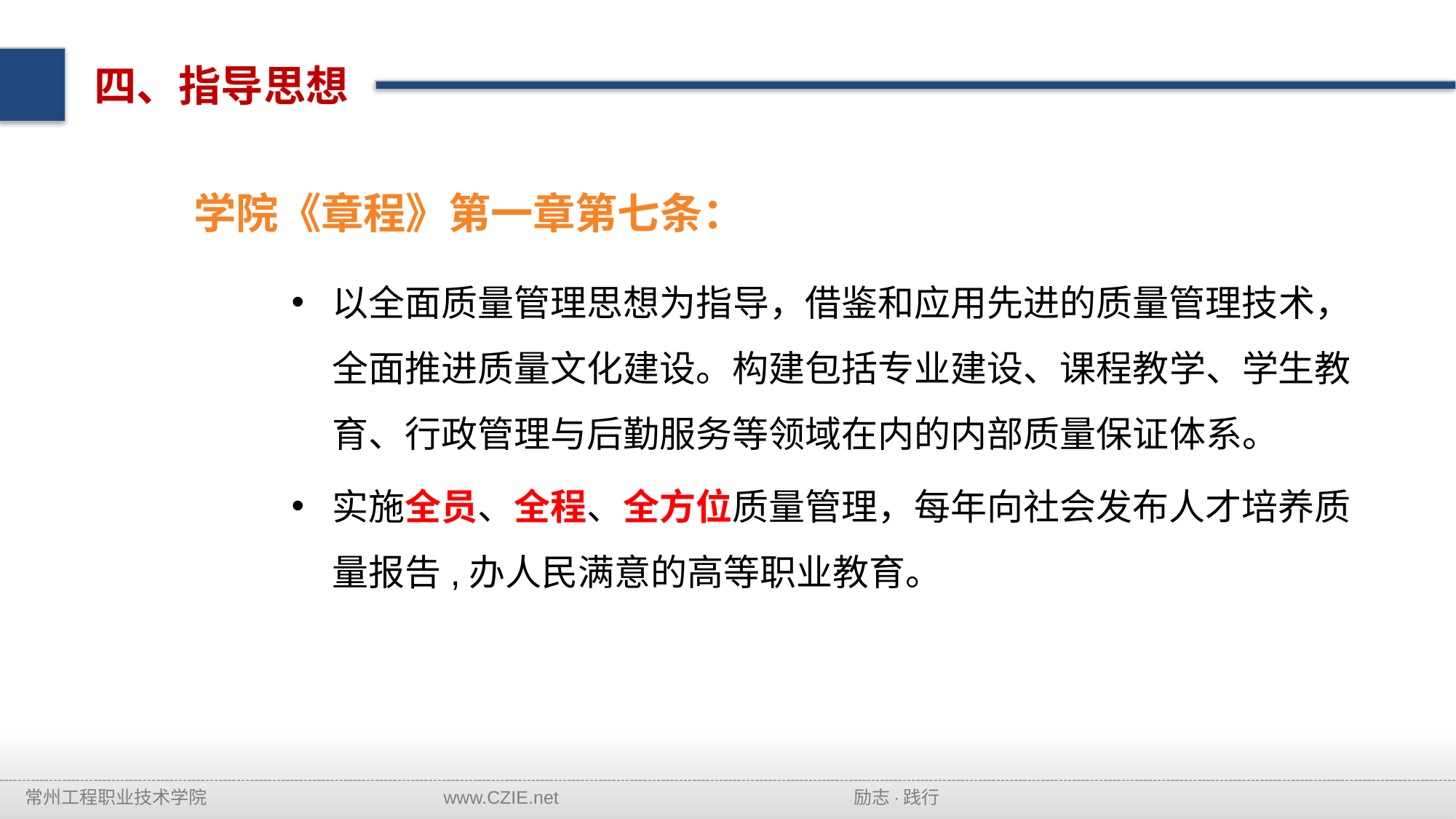

四、指导思想

学院《章程》第一章第七条：
以全面质量管理思想为指导，借鉴和应用先进的质量管理技术，全面推进质量文化建设。构建包括专业建设、课程教学、学生教育、行政管理与后勤服务等领域在内的内部质量保证体系。
实施全员、全程、全方位质量管理，每年向社会发布人才培养质量报告,办人民满意的高等职业教育。